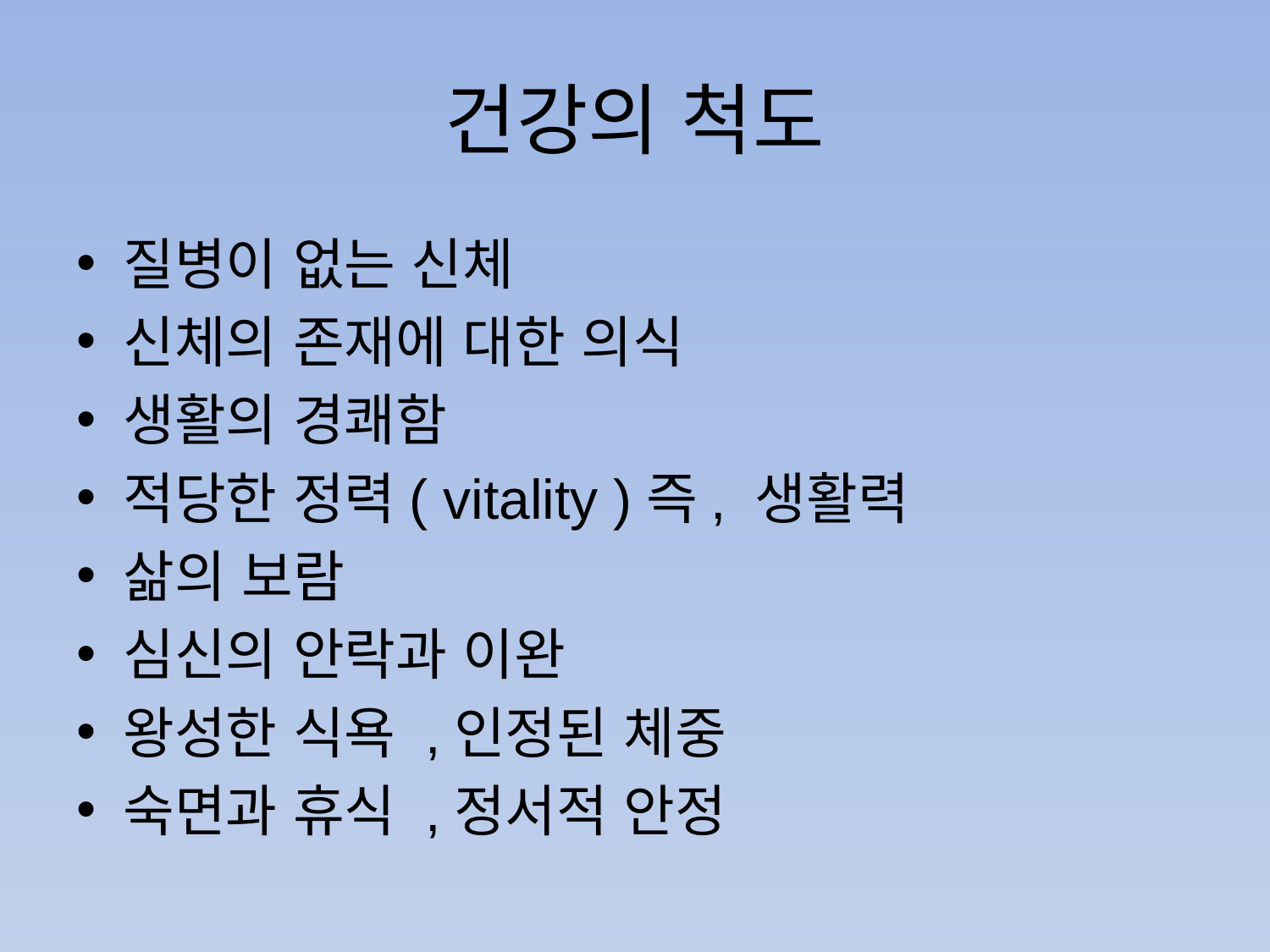

# 건강의 척도
질병이 없는 신체
신체의 존재에 대한 의식
생활의 경쾌함
적당한 정력( vitality )즉, 생활력
삶의 보람
심신의 안락과 이완
왕성한 식욕 ,인정된 체중
숙면과 휴식 ,정서적 안정